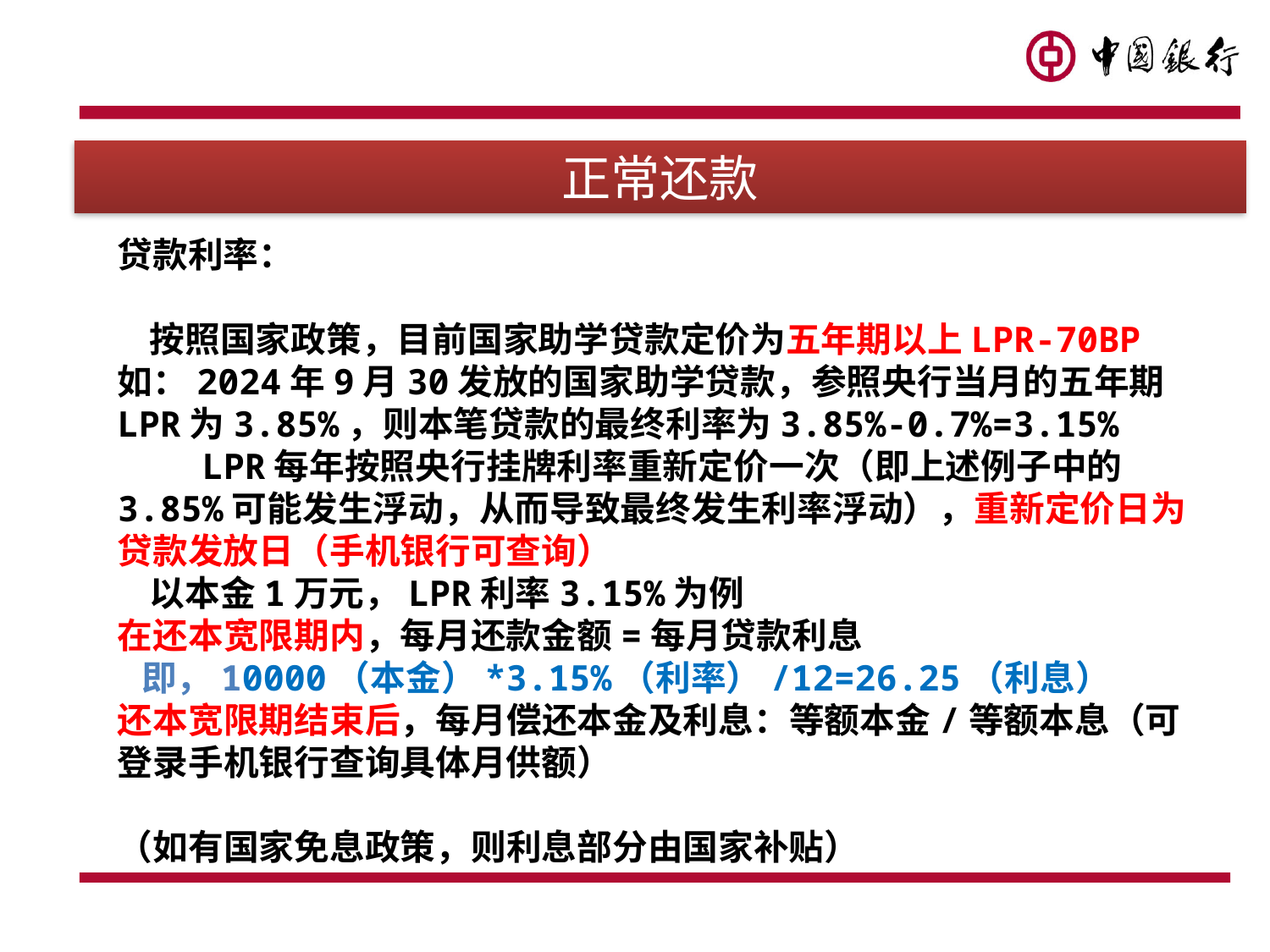

正常还款
# 贷款利率： 按照国家政策，目前国家助学贷款定价为五年期以上LPR-70BP 如：2024年9月30发放的国家助学贷款，参照央行当月的五年期LPR为3.85%，则本笔贷款的最终利率为3.85%-0.7%=3.15% LPR每年按照央行挂牌利率重新定价一次（即上述例子中的3.85%可能发生浮动，从而导致最终发生利率浮动），重新定价日为贷款发放日（手机银行可查询） 以本金1万元，LPR利率3.15%为例 在还本宽限期内，每月还款金额=每月贷款利息 即，10000（本金）*3.15%（利率）/12=26.25（利息） 还本宽限期结束后，每月偿还本金及利息：等额本金/等额本息（可登录手机银行查询具体月供额） （如有国家免息政策，则利息部分由国家补贴）